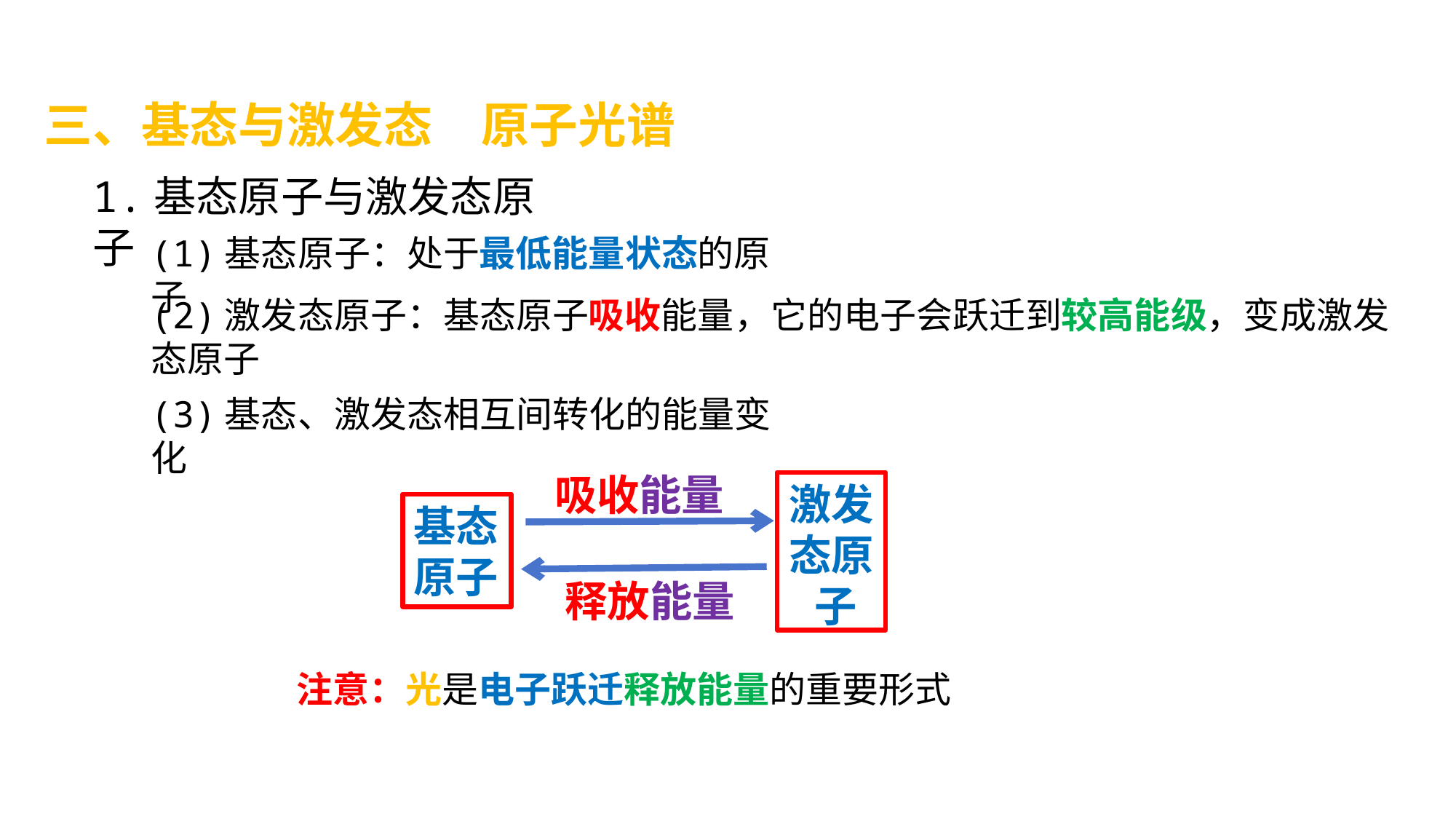

三、基态与激发态　原子光谱
1.基态原子与激发态原子
(1)基态原子：处于最低能量状态的原子
(2)激发态原子：基态原子吸收能量，它的电子会跃迁到较高能级，变成激发态原子
(3)基态、激发态相互间转化的能量变化
吸收能量
激发态原  子

基态原子
释放能量
注意：光是电子跃迁释放能量的重要形式